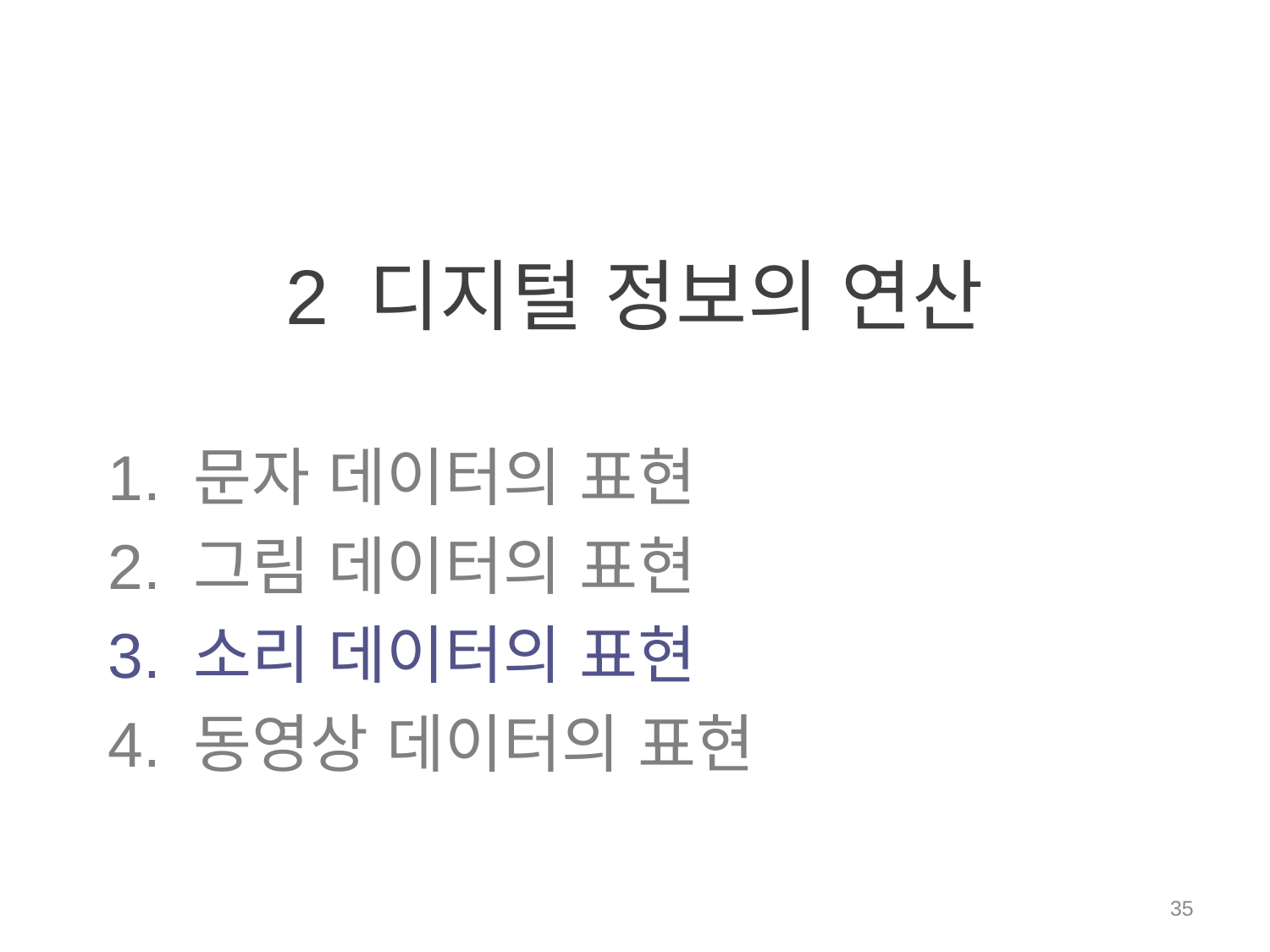

# 2 디지털 정보의 연산
1. 문자 데이터의 표현
2. 그림 데이터의 표현
3. 소리 데이터의 표현
4. 동영상 데이터의 표현
35